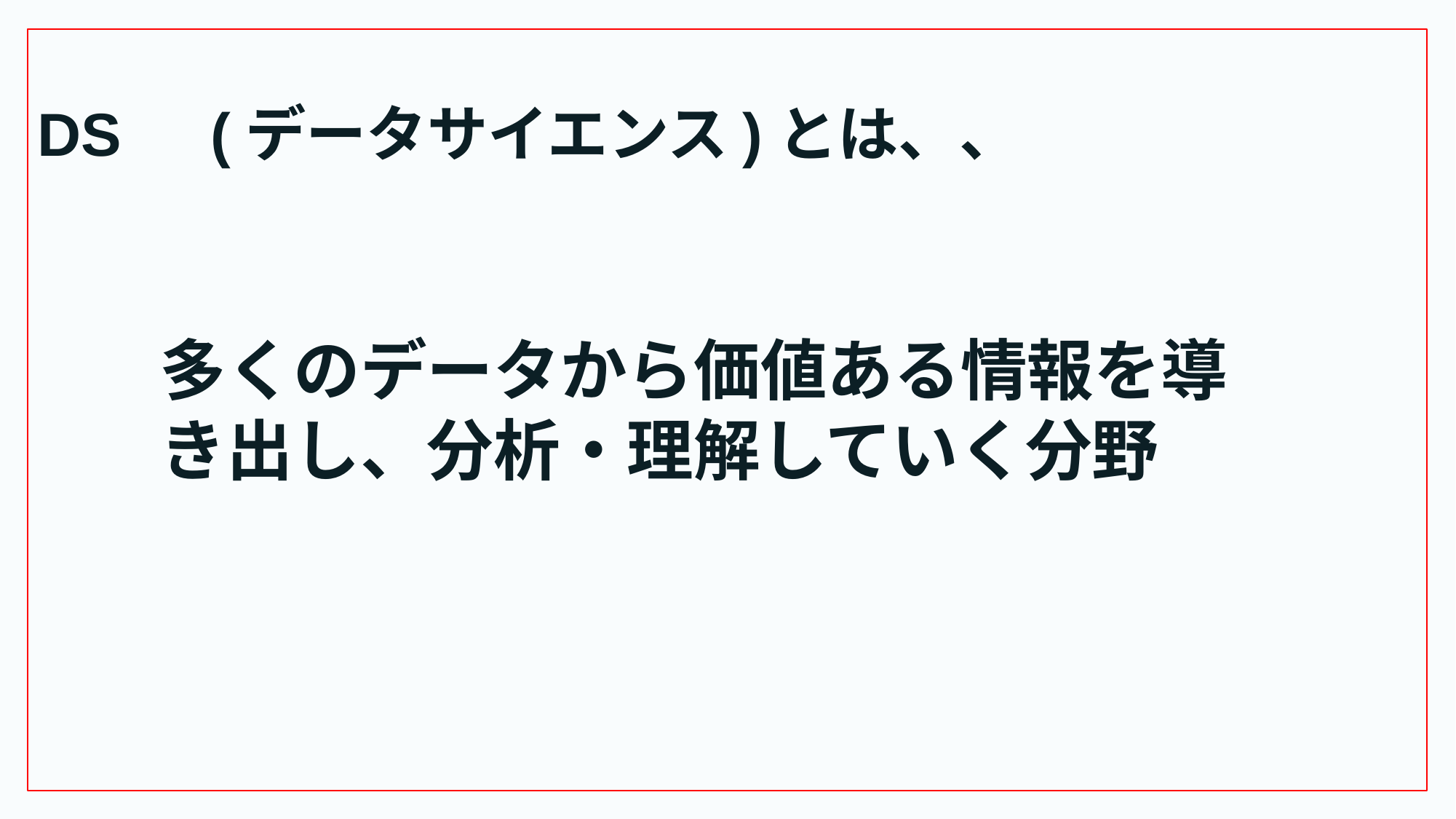

DS　(データサイエンス)とは、、
多くのデータから価値ある情報を導き出し、分析・理解していく分野